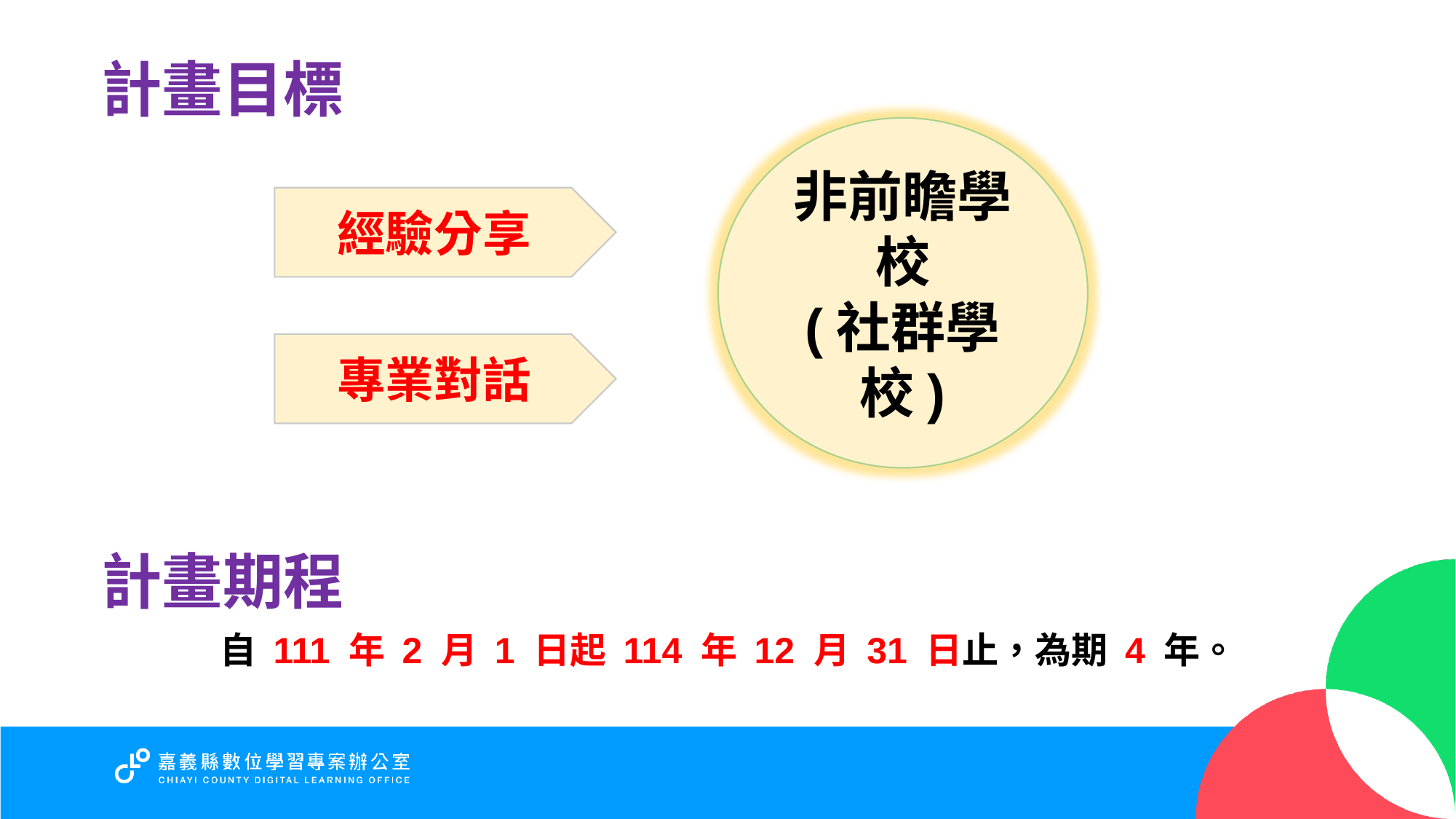

計畫目標
非前瞻學校
(社群學校)
經驗分享
專業對話
計畫期程
自 111 年 2 月 1 日起 114 年 12 月 31 日止，為期 4 年。